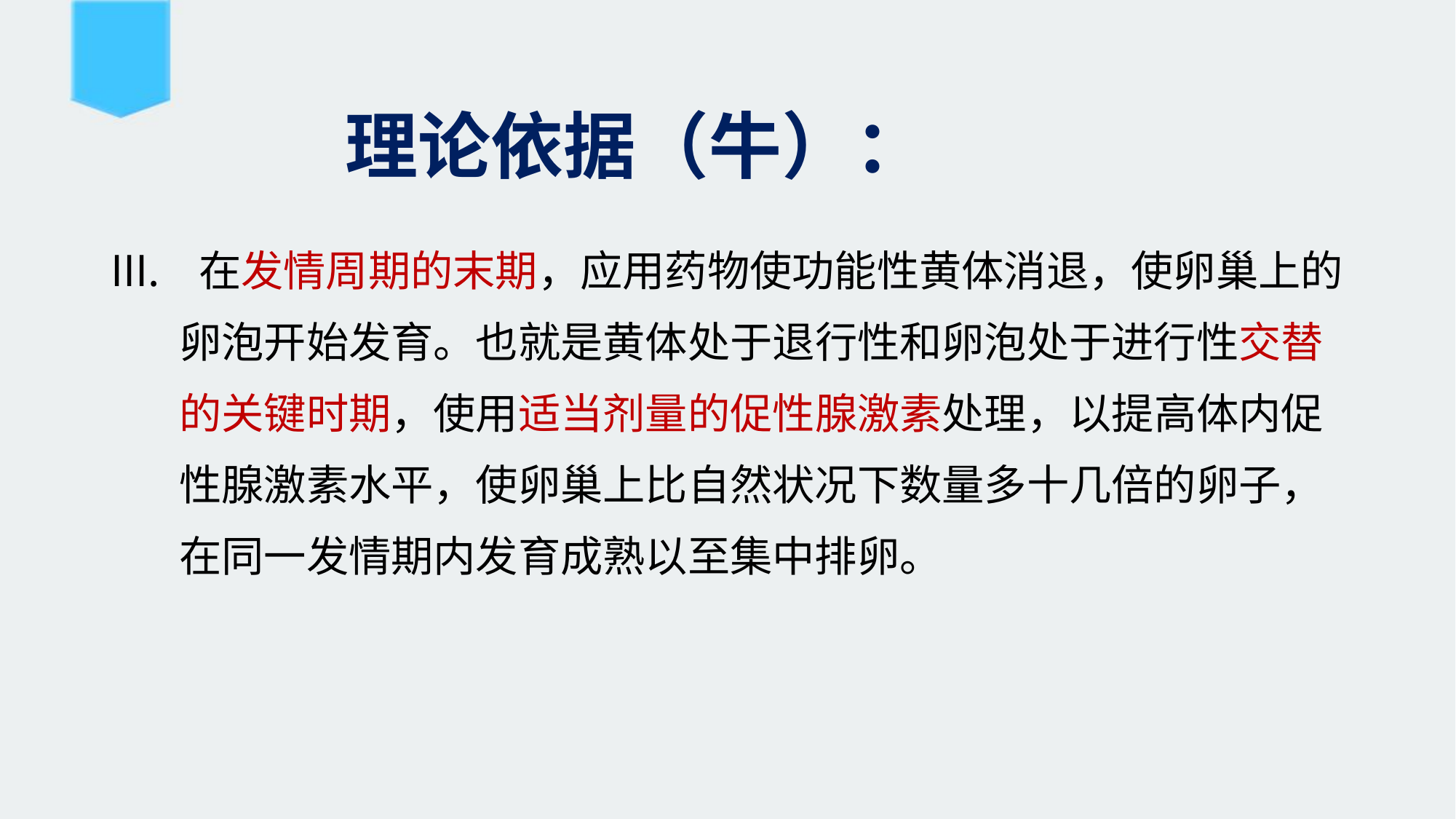

理论依据（牛）：
 在发情周期的末期，应用药物使功能性黄体消退，使卵巢上的卵泡开始发育。也就是黄体处于退行性和卵泡处于进行性交替的关键时期，使用适当剂量的促性腺激素处理，以提高体内促性腺激素水平，使卵巢上比自然状况下数量多十几倍的卵子，在同一发情期内发育成熟以至集中排卵。